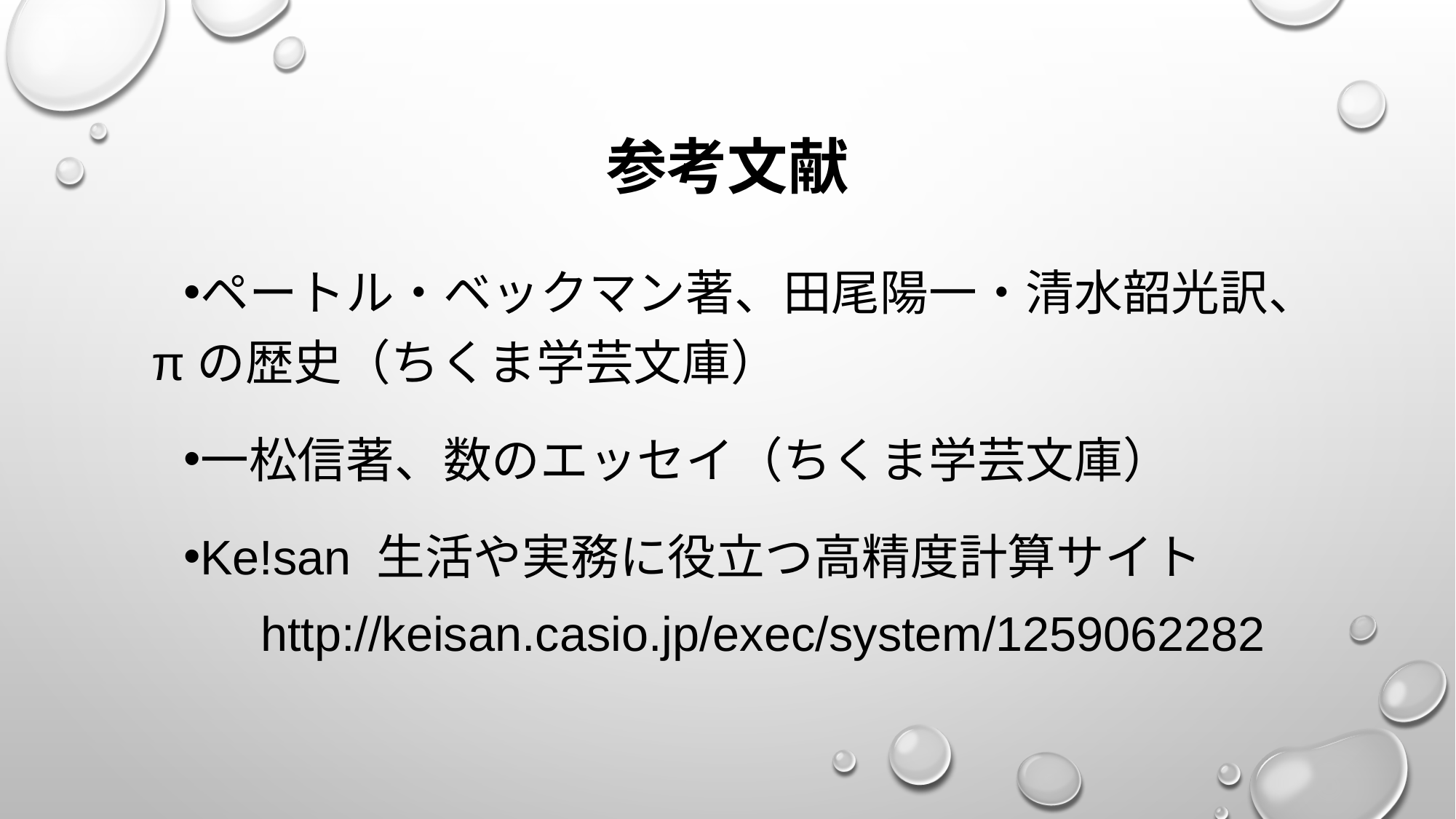

# 参考文献
ペートル・ベックマン著、田尾陽一・清水韶光訳、πの歴史（ちくま学芸文庫）
一松信著、数のエッセイ（ちくま学芸文庫）
Ke!san 生活や実務に役立つ高精度計算サイト
 	http://keisan.casio.jp/exec/system/1259062282